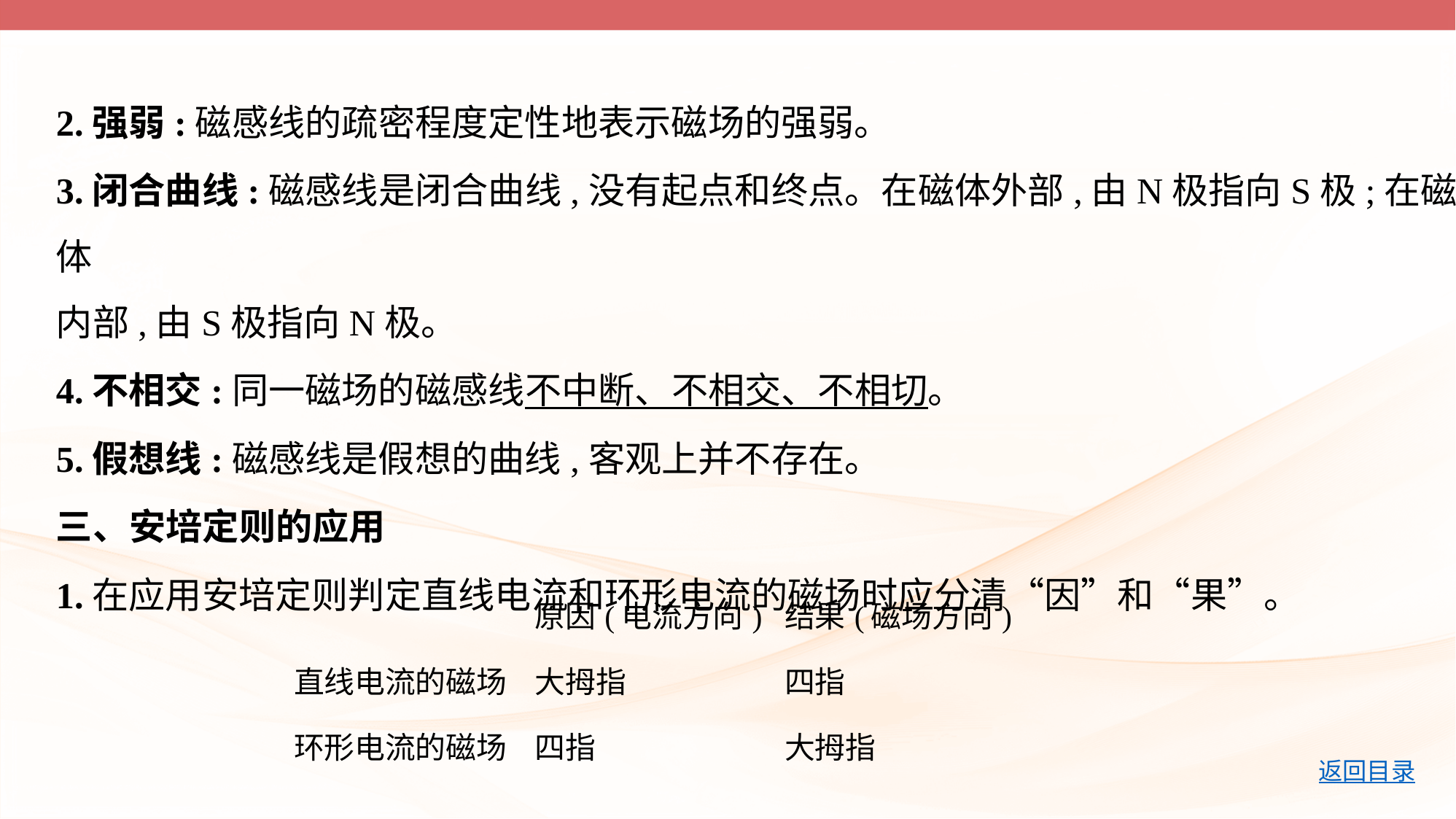

2.强弱:磁感线的疏密程度定性地表示磁场的强弱。
3.闭合曲线:磁感线是闭合曲线,没有起点和终点。在磁体外部,由N极指向S极;在磁体
内部,由S极指向N极。
4.不相交:同一磁场的磁感线不中断、不相交、不相切。
5.假想线:磁感线是假想的曲线,客观上并不存在。
三、安培定则的应用
1.在应用安培定则判定直线电流和环形电流的磁场时应分清“因”和“果”。
|  | 原因(电流方向) | 结果(磁场方向) |
| --- | --- | --- |
| 直线电流的磁场 | 大拇指 | 四指 |
| 环形电流的磁场 | 四指 | 大拇指 |